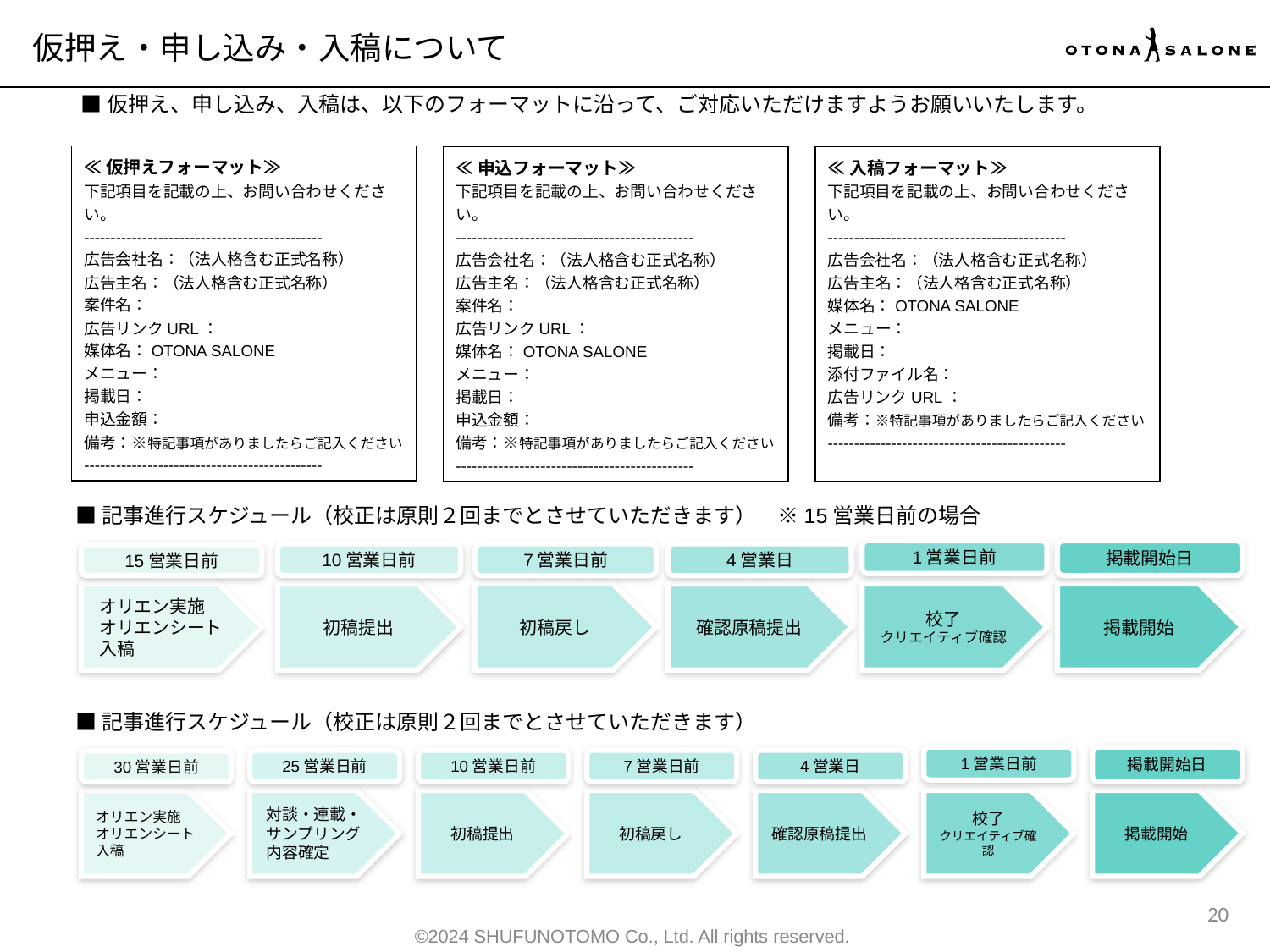

仮押え・申し込み・入稿について
■仮押え、申し込み、入稿は、以下のフォーマットに沿って、ご対応いただけますようお願いいたします。
≪仮押えフォーマット≫
下記項目を記載の上、お問い合わせください。
---------------------------------------------
広告会社名：（法人格含む正式名称）
広告主名：（法人格含む正式名称）
案件名：
広告リンクURL：
媒体名：OTONA SALONE
メニュー：
掲載日：
申込金額：
備考：※特記事項がありましたらご記入ください
---------------------------------------------
≪申込フォーマット≫
下記項目を記載の上、お問い合わせください。
---------------------------------------------
広告会社名：（法人格含む正式名称）
広告主名：（法人格含む正式名称）
案件名：
広告リンクURL：
媒体名：OTONA SALONE
メニュー：
掲載日：
申込金額：
備考：※特記事項がありましたらご記入ください
---------------------------------------------
≪入稿フォーマット≫
下記項目を記載の上、お問い合わせください。
---------------------------------------------
広告会社名：（法人格含む正式名称）
広告主名：（法人格含む正式名称）
媒体名：OTONA SALONE
メニュー：
掲載日：
添付ファイル名：
広告リンクURL：
備考：※特記事項がありましたらご記入ください
---------------------------------------------

■記事進行スケジュール（校正は原則２回までとさせていただきます）　※15営業日前の場合
1営業日前
掲載開始日
10営業日前
7営業日前
4営業日
15営業日前
オリエン実施
オリエンシート
入稿
初稿提出

初稿戻し

確認原稿提出
校了
クリエイティブ確認
掲載開始

■記事進行スケジュール（校正は原則２回までとさせていただきます）
1営業日前
掲載開始日
25営業日前
10営業日前
7営業日前
4営業日
30営業日前
オリエン実施
オリエンシート
入稿
対談・連載・サンプリング
内容確定
初稿提出

初稿戻し

確認原稿提出
校了
クリエイティブ確認
掲載開始